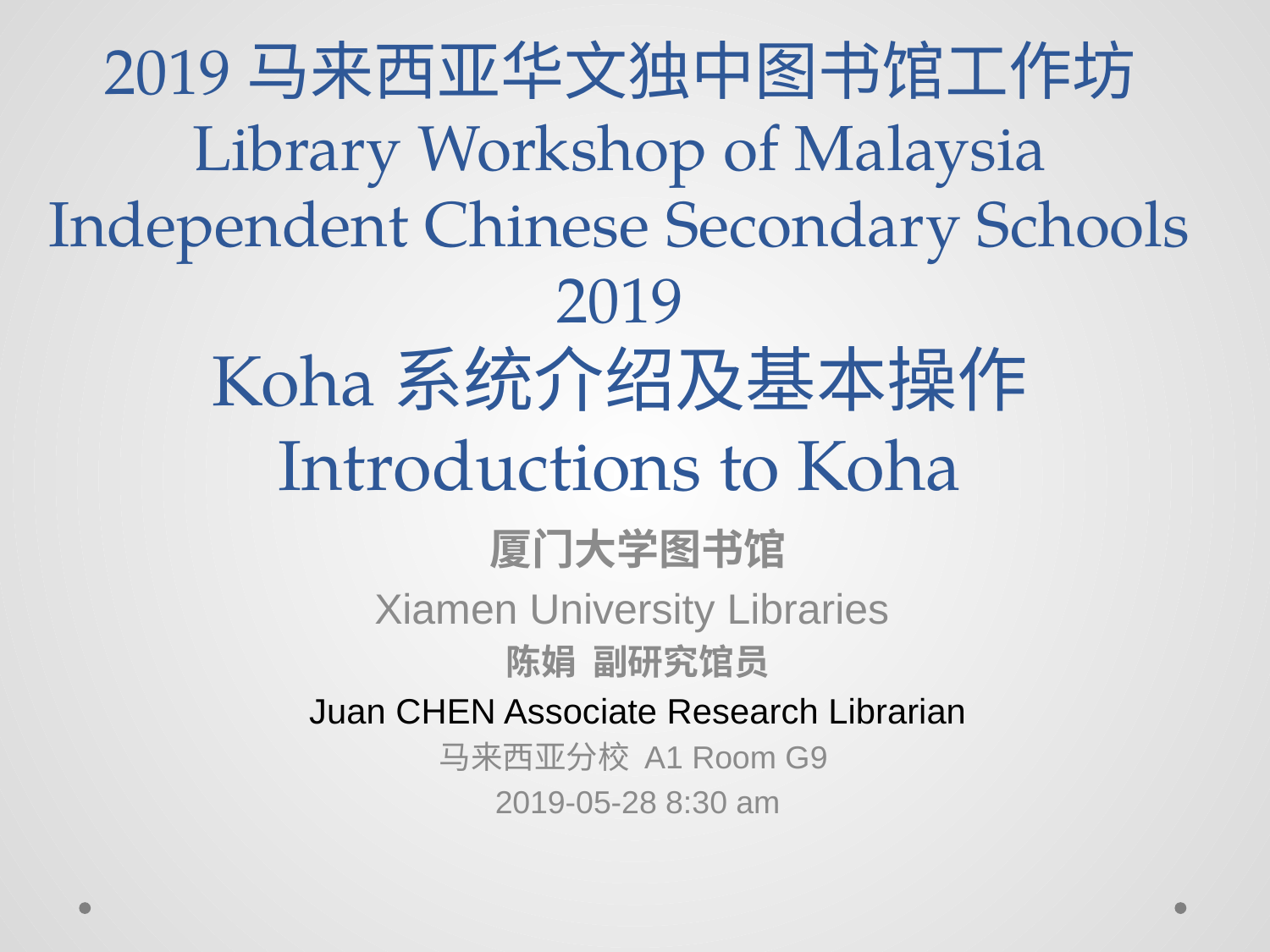

# 2019马来西亚华文独中图书馆工作坊 Library Workshop of Malaysia Independent Chinese Secondary Schools 2019 Koha系统介绍及基本操作 Introductions to Koha
厦门大学图书馆
Xiamen University Libraries
陈娟  副研究馆员
Juan CHEN Associate Research Librarian
马来西亚分校 A1 Room G9
2019-05-28 8:30 am